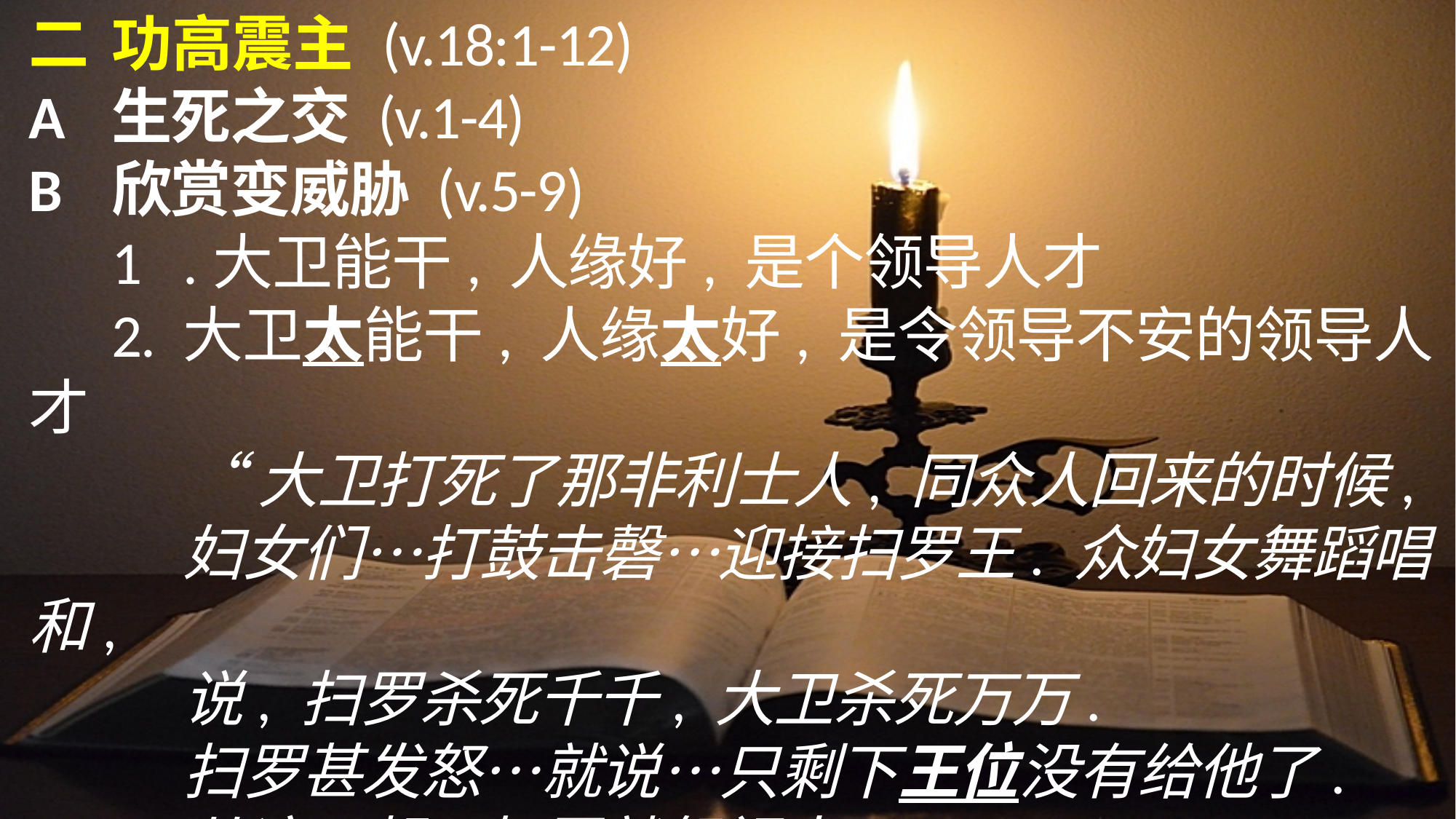

二	功高震主 (v.18:1-12)
A	生死之交 (v.1-4)
B	欣赏变威胁 (v.5-9)
	1	.	大卫能干, 人缘好, 是个领导人才
	2.	大卫太能干, 人缘太好, 是令领导不安的领导人才
			“大卫打死了那非利士人, 同众人回来的时候,
			妇女们…打鼓击磬…迎接扫罗王. 众妇女舞蹈唱和,
			说, 扫罗杀死千千, 大卫杀死万万.
			扫罗甚发怒…	就说…只剩下王位没有给他了.
			从这日起, 扫罗就怒视大卫.” (v.6-9)